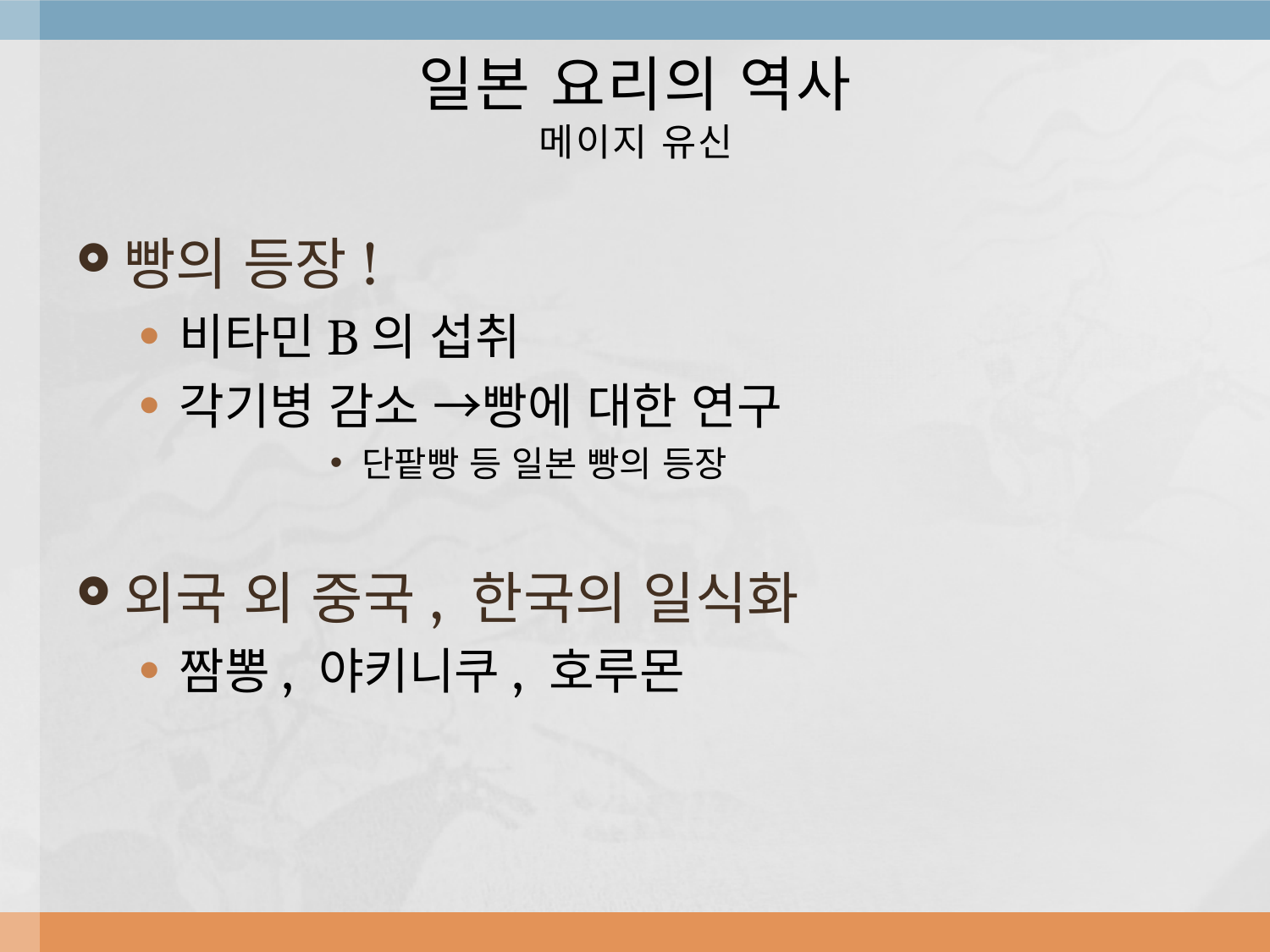

# 일본 요리의 역사 메이지 유신
빵의 등장!
비타민B의 섭취
각기병 감소 →빵에 대한 연구
단팥빵 등 일본 빵의 등장

외국 외 중국, 한국의 일식화
짬뽕, 야키니쿠, 호루몬